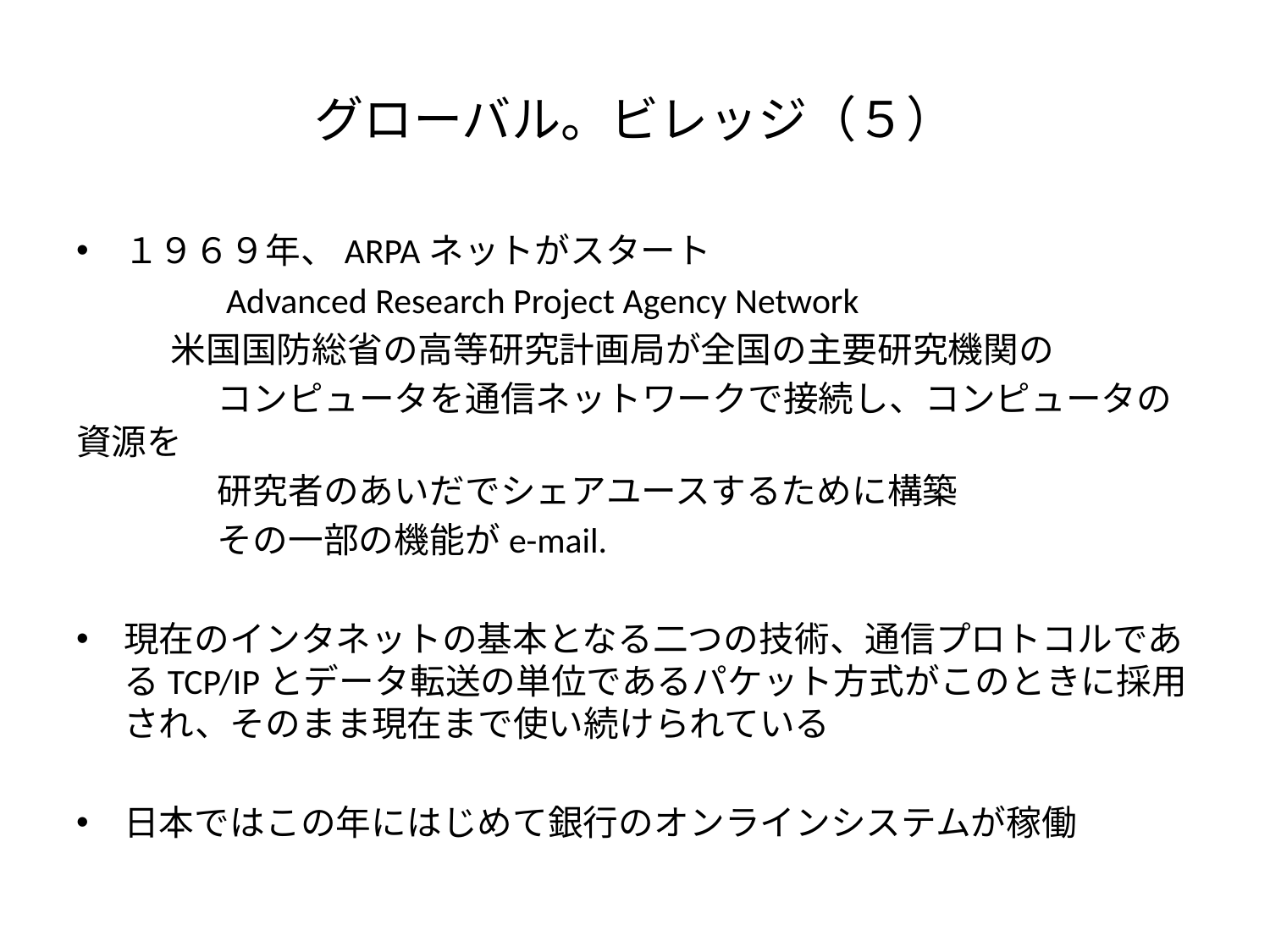

# グローバル。ビレッジ（５）
１９６９年、ARPAネットがスタート
　　　　Advanced Research Project Agency Network
           米国国防総省の高等研究計画局が全国の主要研究機関の
　　　　コンピュータを通信ネットワークで接続し、コンピュータの資源を
　　　　研究者のあいだでシェアユースするために構築
　　　　その一部の機能がe-mail.

現在のインタネットの基本となる二つの技術、通信プロトコルであるTCP/IPとデータ転送の単位であるパケット方式がこのときに採用され、そのまま現在まで使い続けられている

日本ではこの年にはじめて銀行のオンラインシステムが稼働